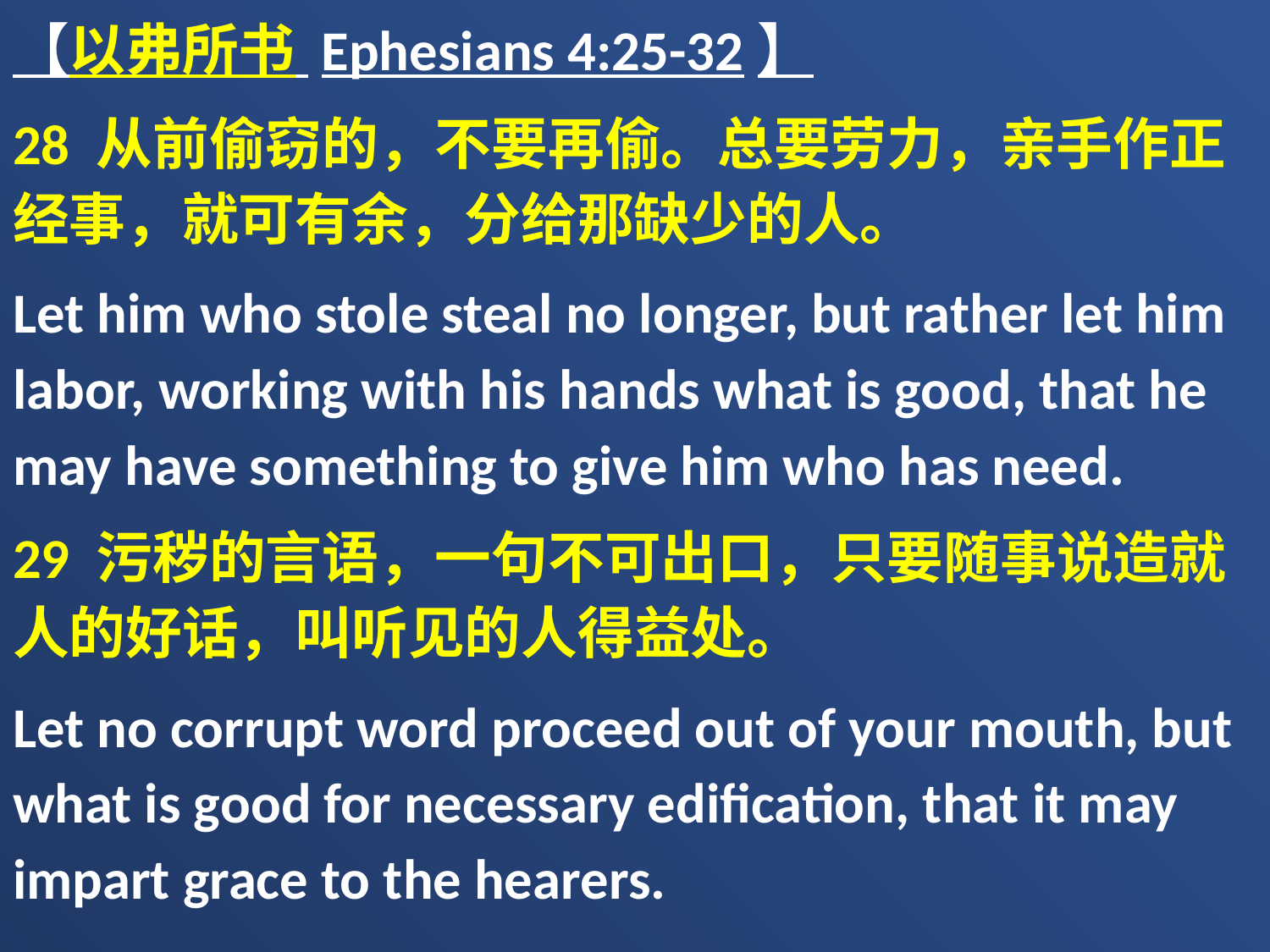

【以弗所书 Ephesians 4:25-32】
28 从前偷窃的，不要再偷。总要劳力，亲手作正经事，就可有余，分给那缺少的人。
Let him who stole steal no longer, but rather let him labor, working with his hands what is good, that he may have something to give him who has need.
29 污秽的言语，一句不可出口，只要随事说造就人的好话，叫听见的人得益处。
Let no corrupt word proceed out of your mouth, but what is good for necessary edification, that it may impart grace to the hearers.